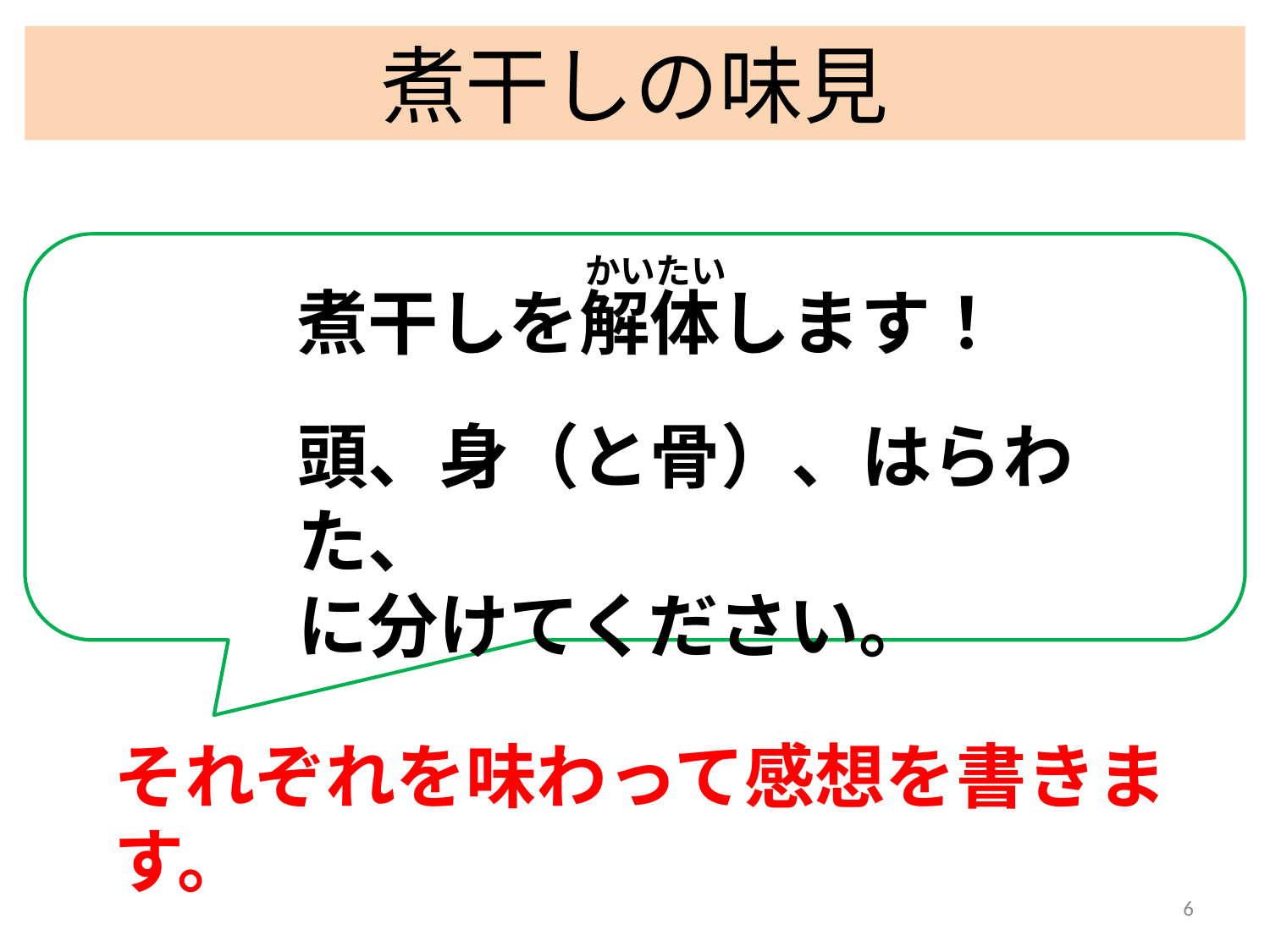

煮干しの味見

かいたい
煮干しを解体します！
頭、身（と骨）、はらわた、
に分けてください。
それぞれを味わって感想を書きます。
6